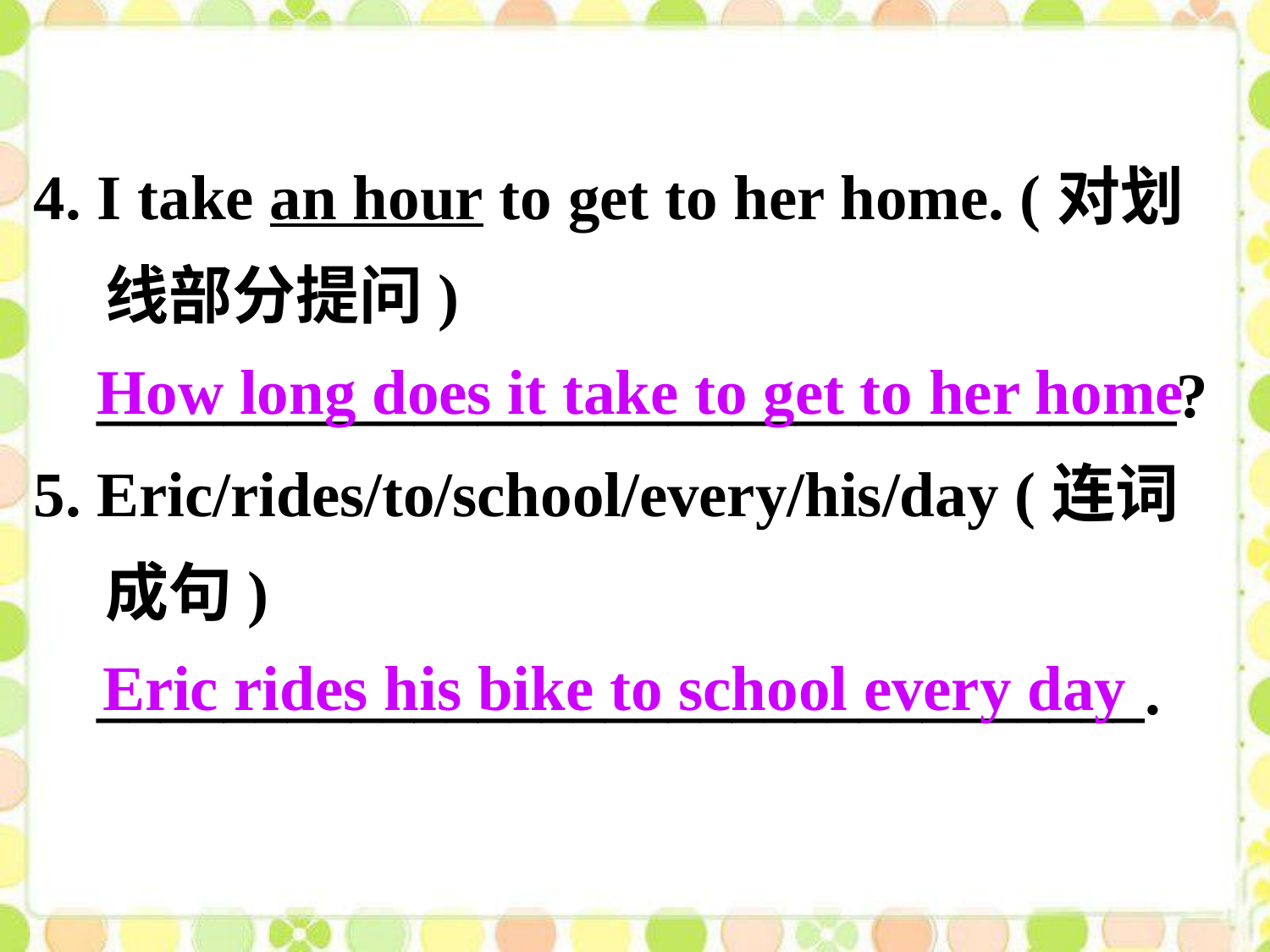

4. I take an hour to get to her home. (对划 线部分提问)
    __________________________________?
5. Eric/rides/to/school/every/his/day (连词 成句)
    _________________________________.
How long does it take to get to her home
 Eric rides his bike to school every day